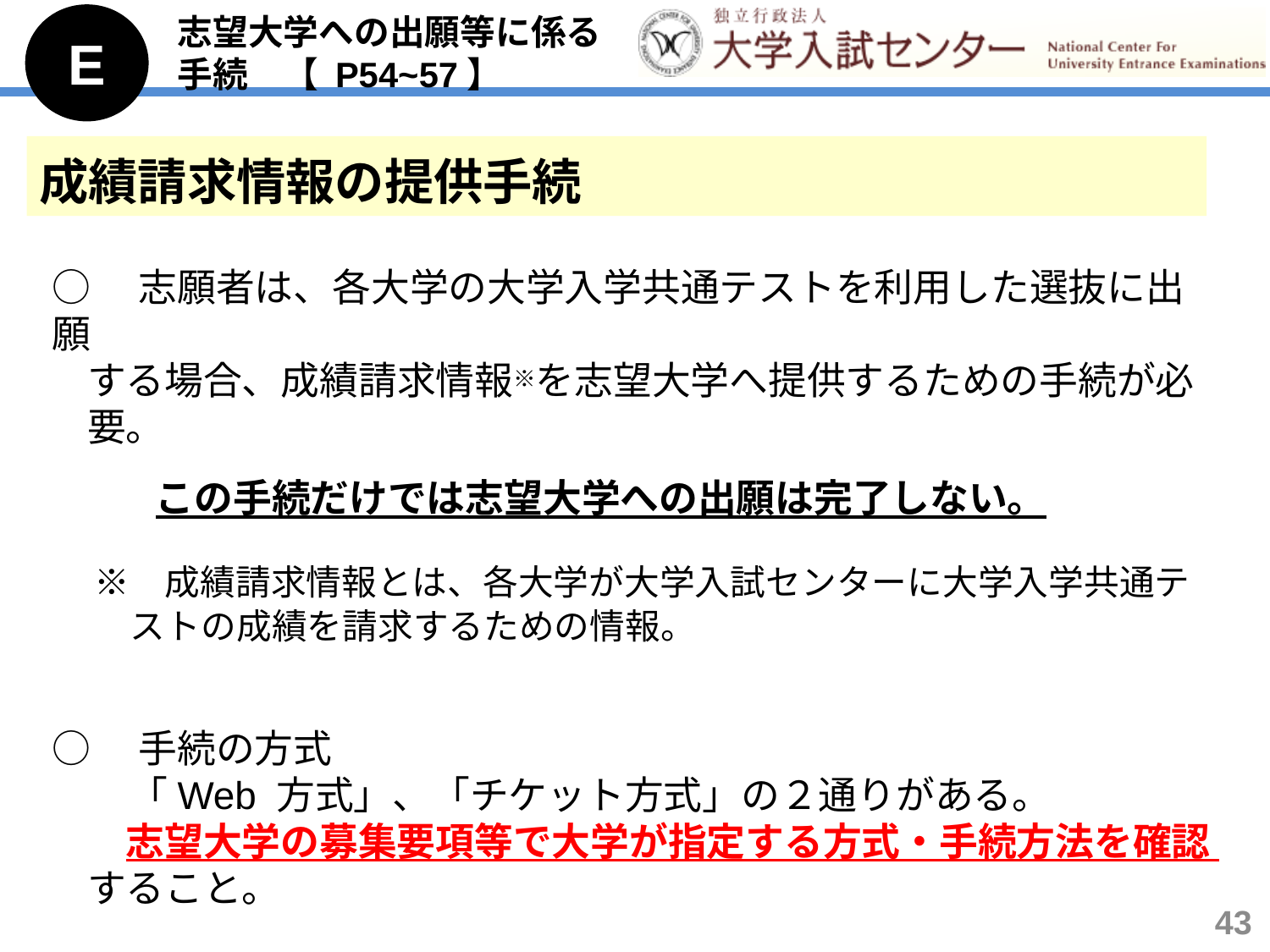

E
志望大学への出願等に係る
手続　【 P54~57】
成績請求情報の提供手続
○　志願者は、各大学の大学入学共通テストを利用した選抜に出願
   する場合、成績請求情報※を志望大学へ提供するための手続が必
   要。
　　  この手続だけでは志望大学への出願は完了しない。
　※　成績請求情報とは、各大学が大学入試センターに大学入学共通テ
　　 ストの成績を請求するための情報。

○　手続の方式
　　「Web 方式」、「チケット方式」の２通りがある。
   　志望大学の募集要項等で大学が指定する方式・手続方法を確認
   すること。
43